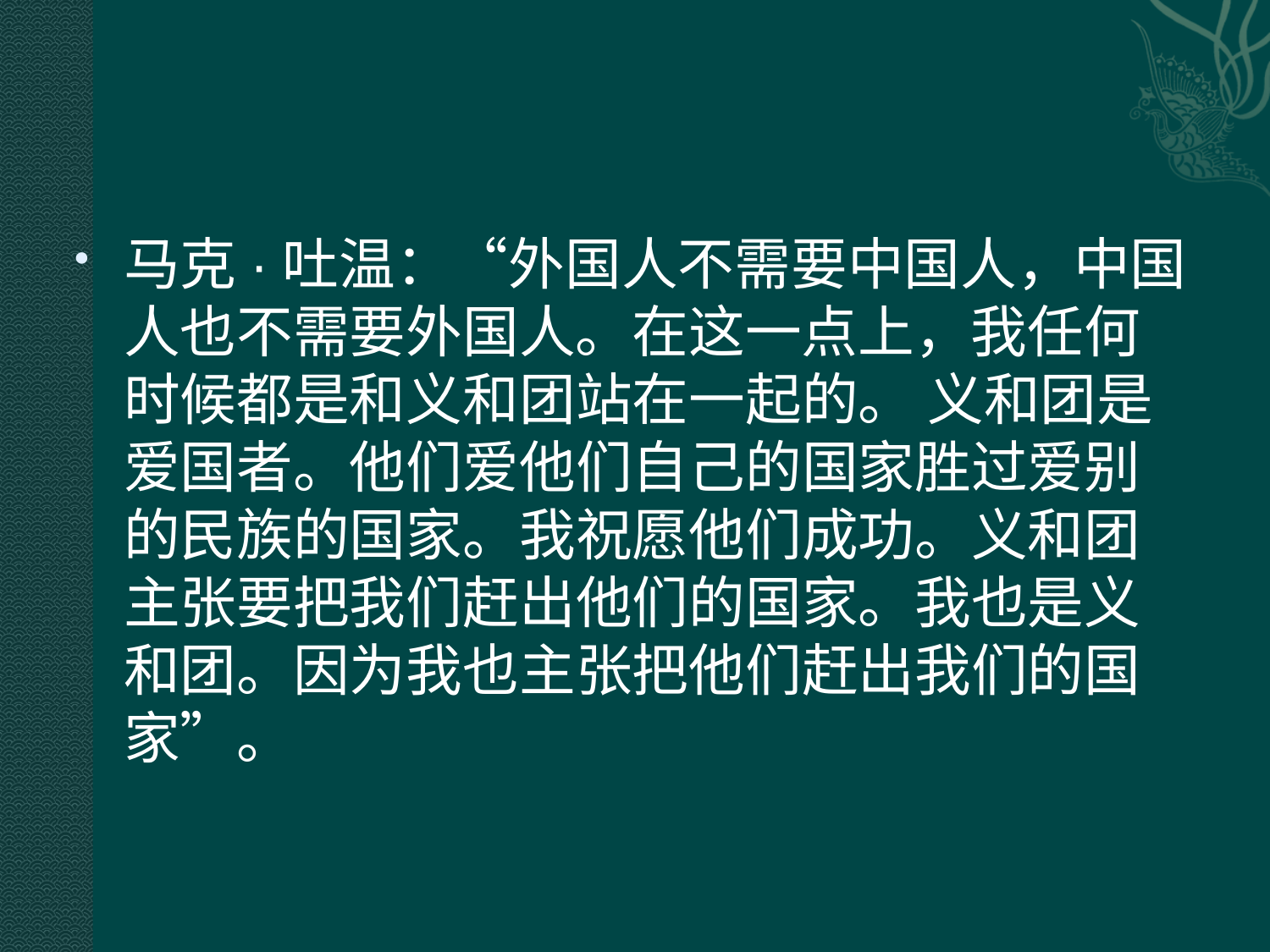

#
马克·吐温：“外国人不需要中国人，中国人也不需要外国人。在这一点上，我任何时候都是和义和团站在一起的。 义和团是爱国者。他们爱他们自己的国家胜过爱别的民族的国家。我祝愿他们成功。义和团主张要把我们赶出他们的国家。我也是义和团。因为我也主张把他们赶出我们的国家”。